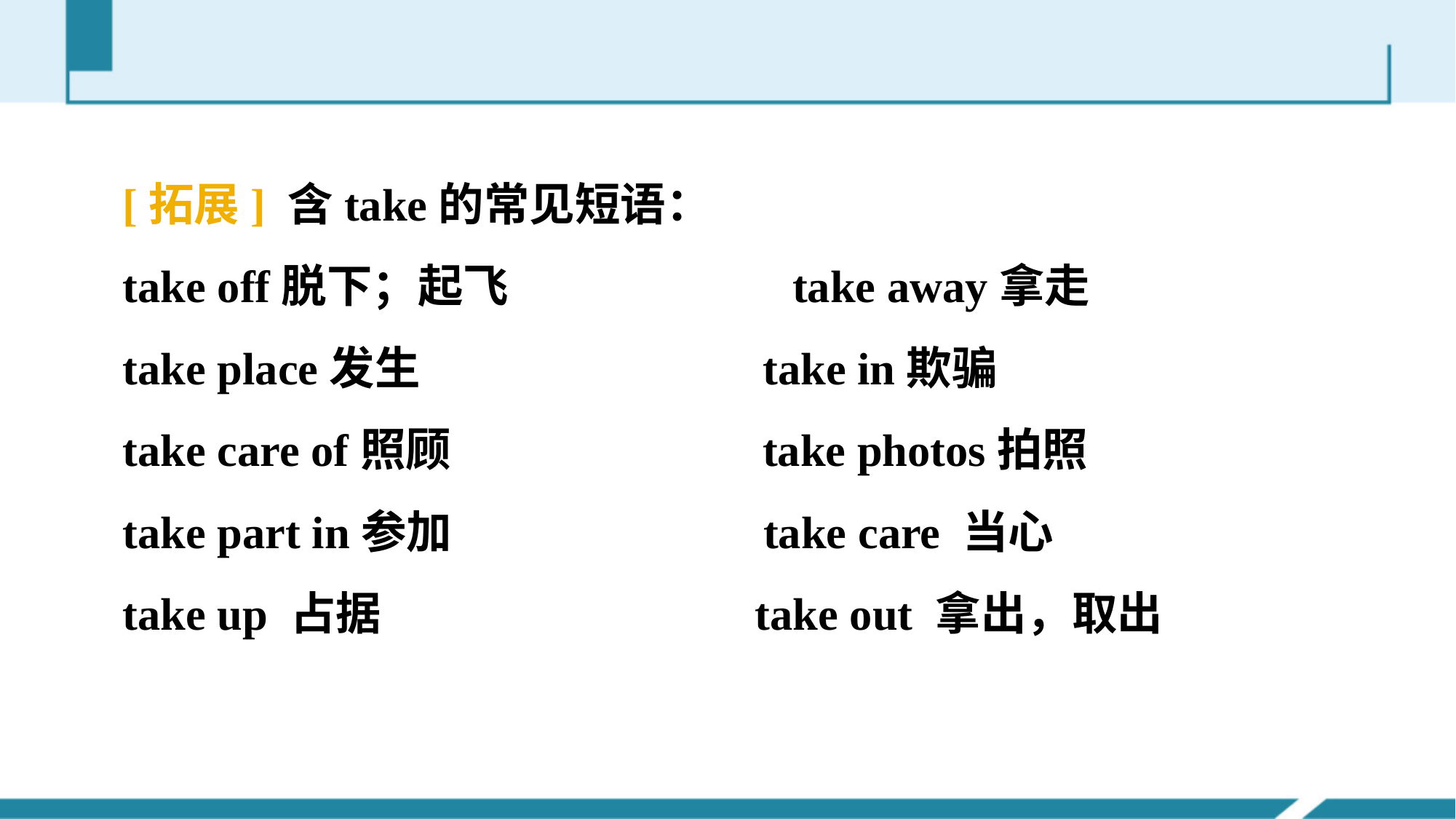

[拓展] 含take的常见短语：
take off脱下；起飞　　　　　　take away拿走
take place发生                                take in欺骗
take care of照顾                             take photos拍照
take part in参加                             take care 当心
take up 占据                                   take out 拿出，取出